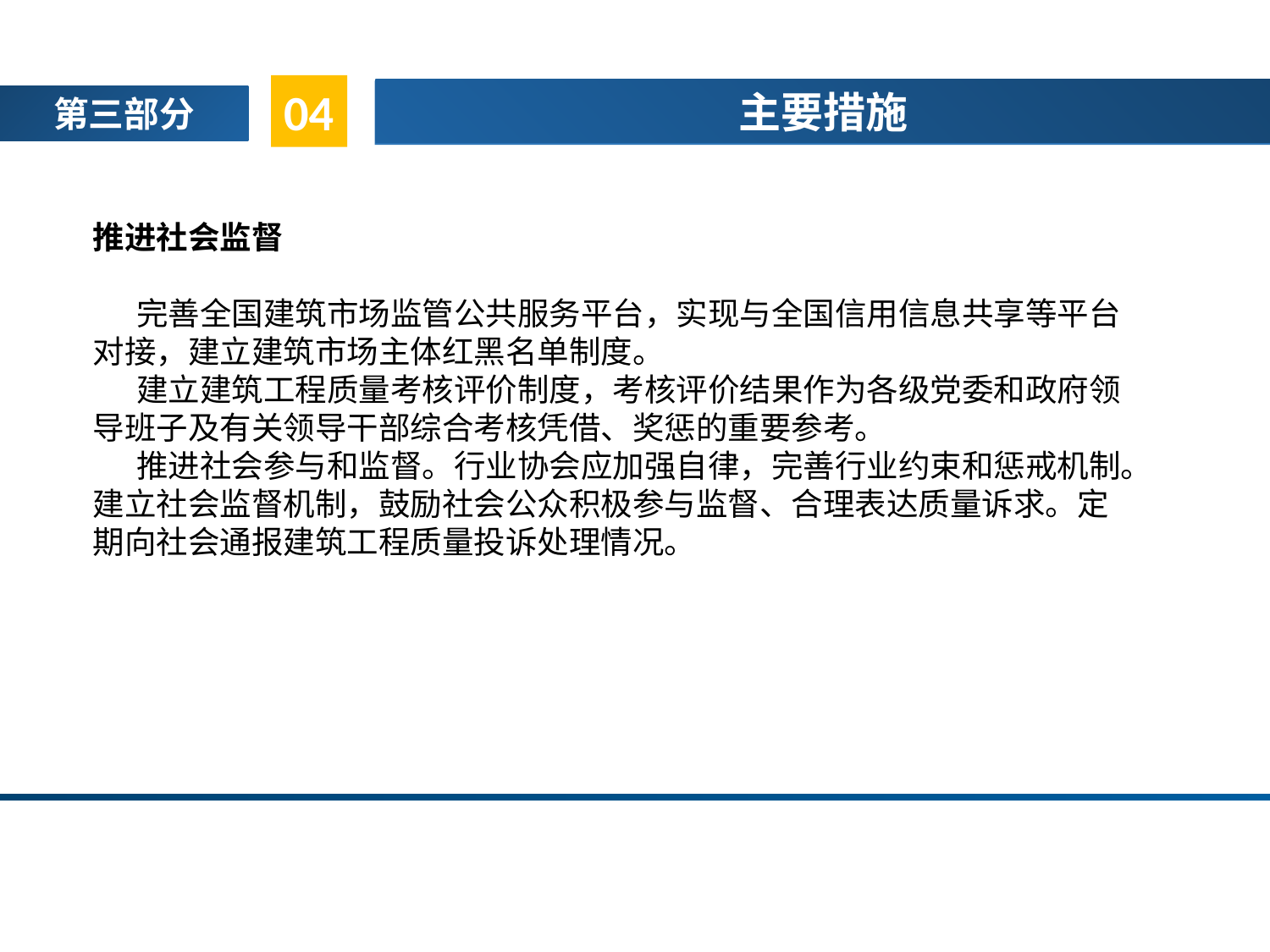

04
主要措施

第三部分
推进社会监督

     完善全国建筑市场监管公共服务平台，实现与全国信用信息共享等平台对接，建立建筑市场主体红黑名单制度。
     建立建筑工程质量考核评价制度，考核评价结果作为各级党委和政府领导班子及有关领导干部综合考核凭借、奖惩的重要参考。
     推进社会参与和监督。行业协会应加强自律，完善行业约束和惩戒机制。建立社会监督机制，鼓励社会公众积极参与监督、合理表达质量诉求。定期向社会通报建筑工程质量投诉处理情况。